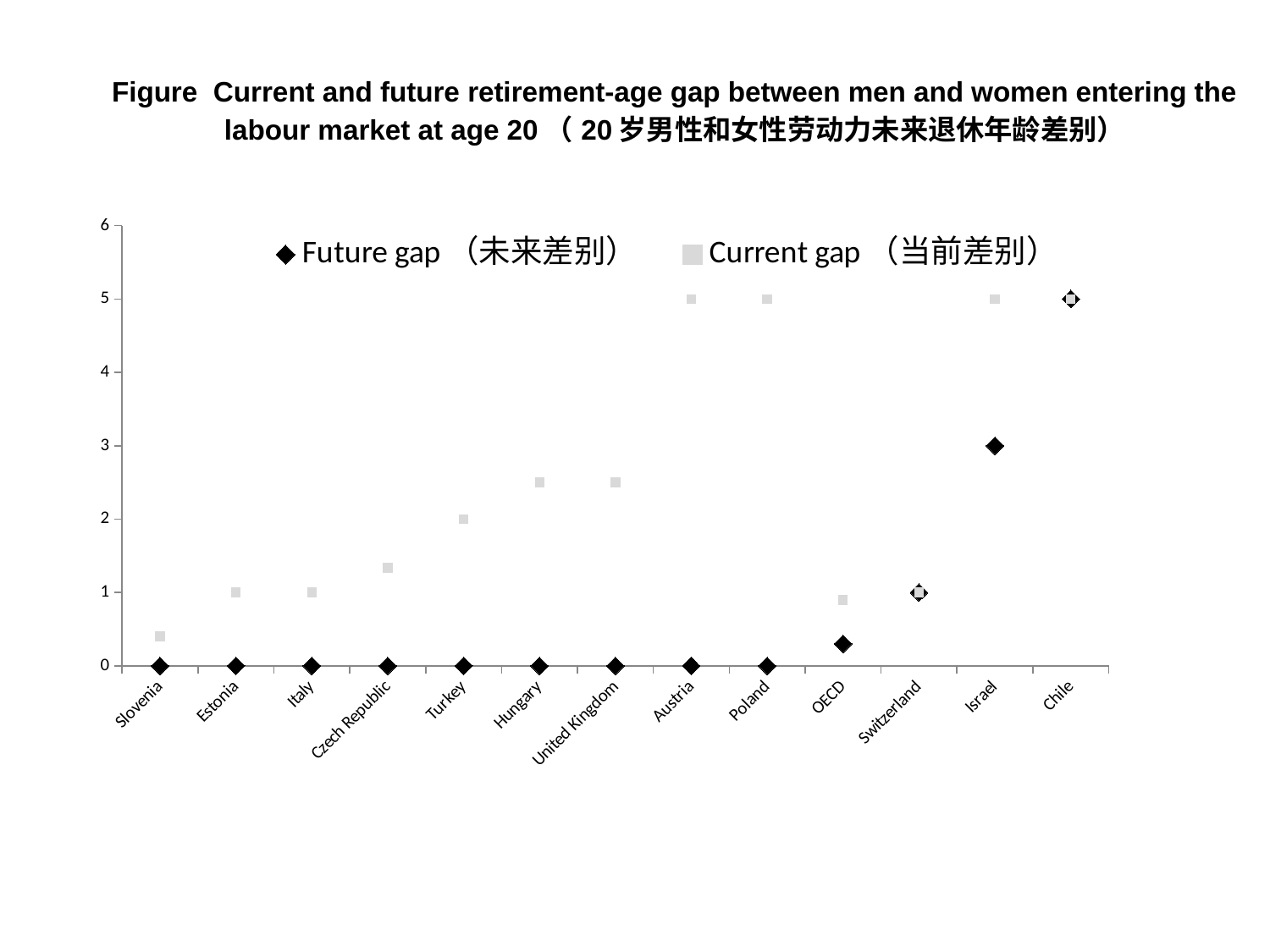

| Figure Current and future retirement-age gap between men and women entering the labour market at age 20（20岁男性和女性劳动力未来退休年龄差别） |
| --- |

### Chart

| Category | Future gap（未来差别） | Current gap（当前差别） |
|---|---|---|
| Slovenia | 0.0 | 0.4000000000000057 |
| Estonia | 0.0 | 1.0 |
| Italy | 0.0 | 1.0 |
| Czech Republic | 0.0 | 1.336666666666666 |
| Turkey | 0.0 | 2.0 |
| Hungary | 0.0 | 2.5 |
| United Kingdom | 0.0 | 2.5 |
| Austria | 0.0 | 5.0 |
| Poland | 0.0 | 5.0 |
| OECD | 0.30000000000000004 | 0.9 |
| Switzerland | 1.0 | 1.0 |
| Israel | 3.0 | 5.0 |
| Chile | 5.0 | 5.0 |